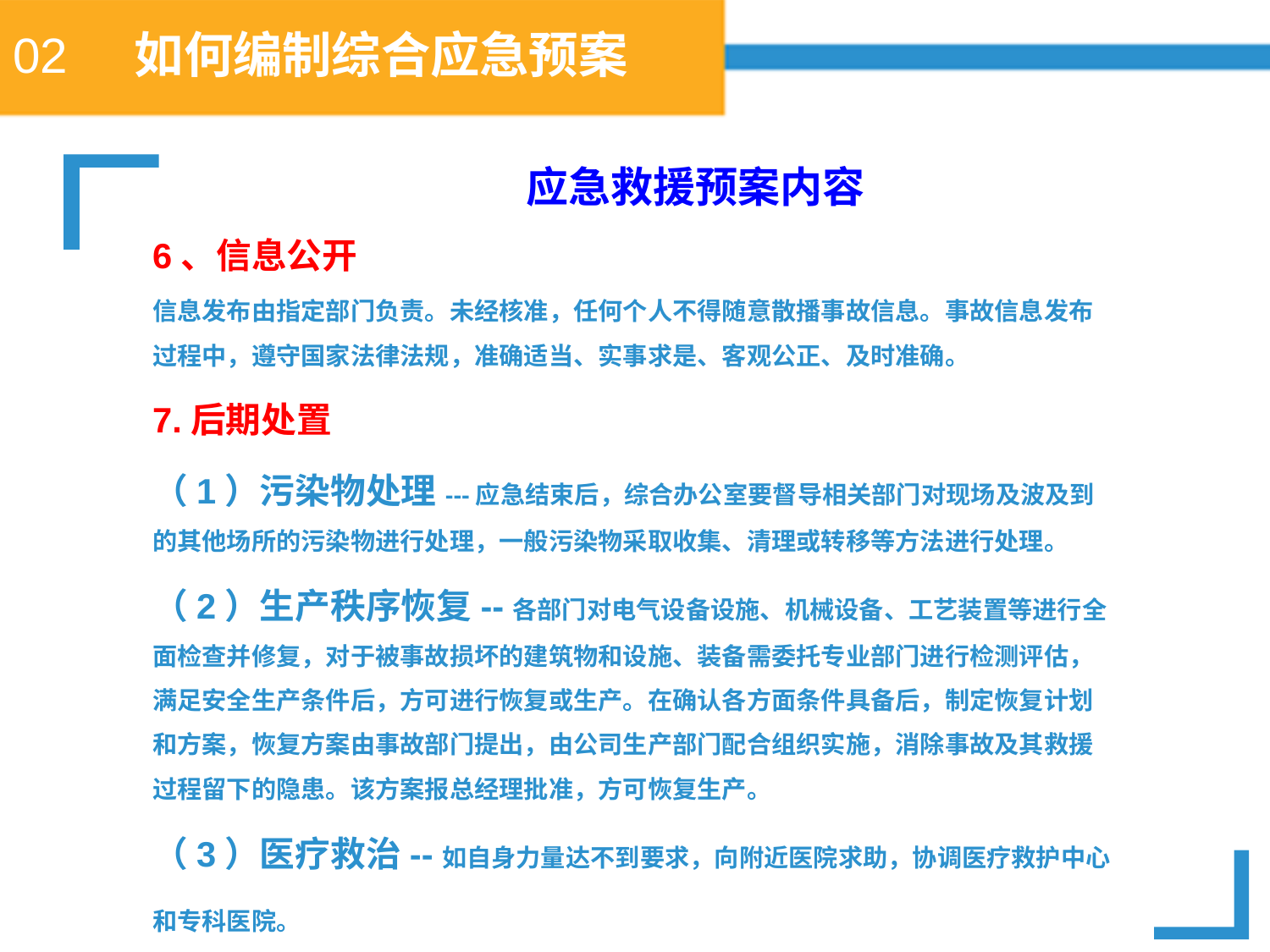

# 02    如何编制综合应急预案

应急救援预案内容
6、信息公开
信息发布由指定部门负责。未经核准，任何个人不得随意散播事故信息。事故信息发布过程中，遵守国家法律法规，准确适当、实事求是、客观公正、及时准确。
7.后期处置
（1）污染物处理---应急结束后，综合办公室要督导相关部门对现场及波及到的其他场所的污染物进行处理，一般污染物采取收集、清理或转移等方法进行处理。
（2）生产秩序恢复--各部门对电气设备设施、机械设备、工艺装置等进行全面检查并修复，对于被事故损坏的建筑物和设施、装备需委托专业部门进行检测评估，满足安全生产条件后，方可进行恢复或生产。在确认各方面条件具备后，制定恢复计划和方案，恢复方案由事故部门提出，由公司生产部门配合组织实施，消除事故及其救援过程留下的隐患。该方案报总经理批准，方可恢复生产。
（3）医疗救治--如自身力量达不到要求，向附近医院求助，协调医疗救护中心和专科医院。